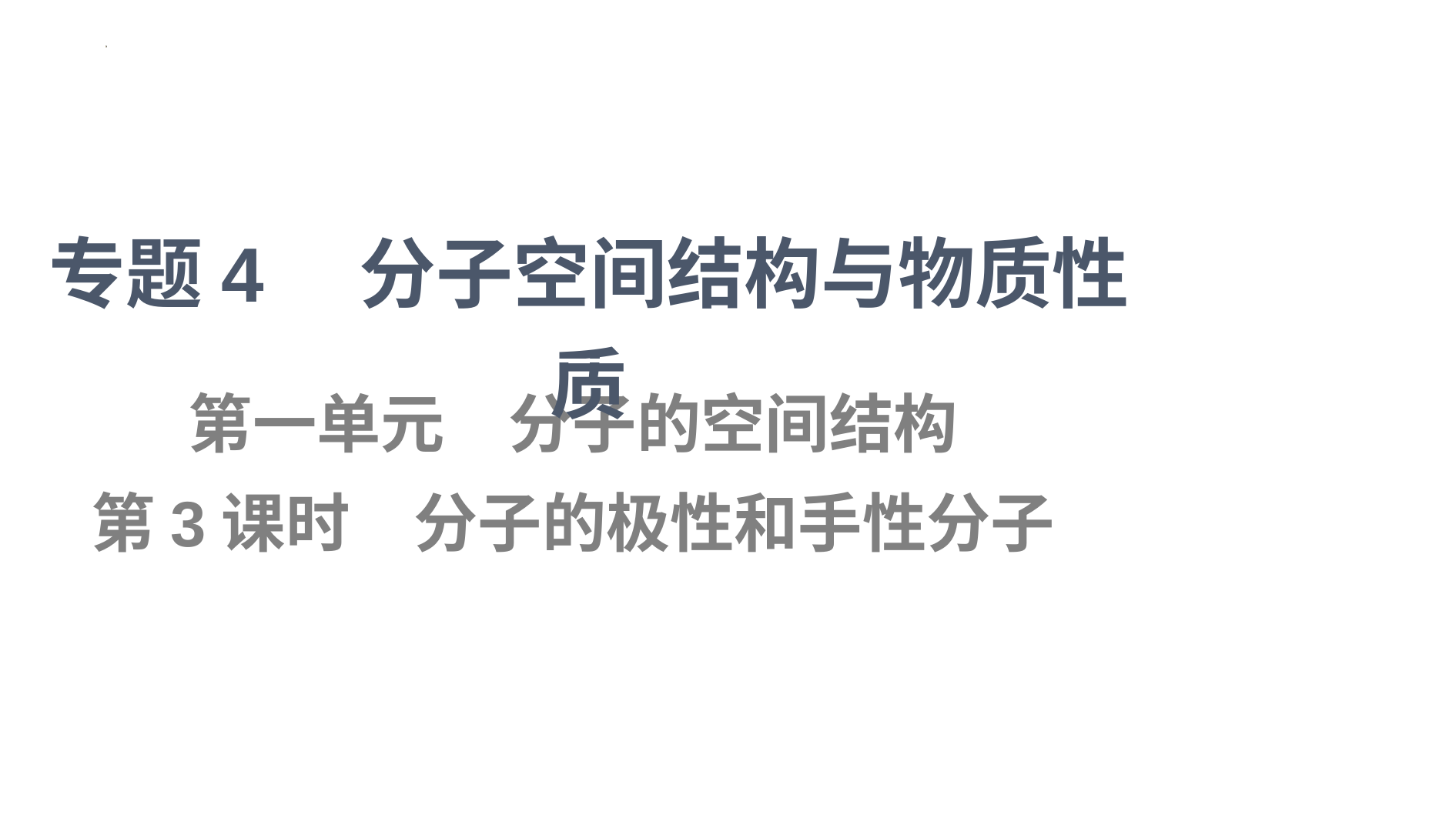

专题4　分子空间结构与物质性质
第一单元　分子的空间结构
第3课时　分子的极性和手性分子